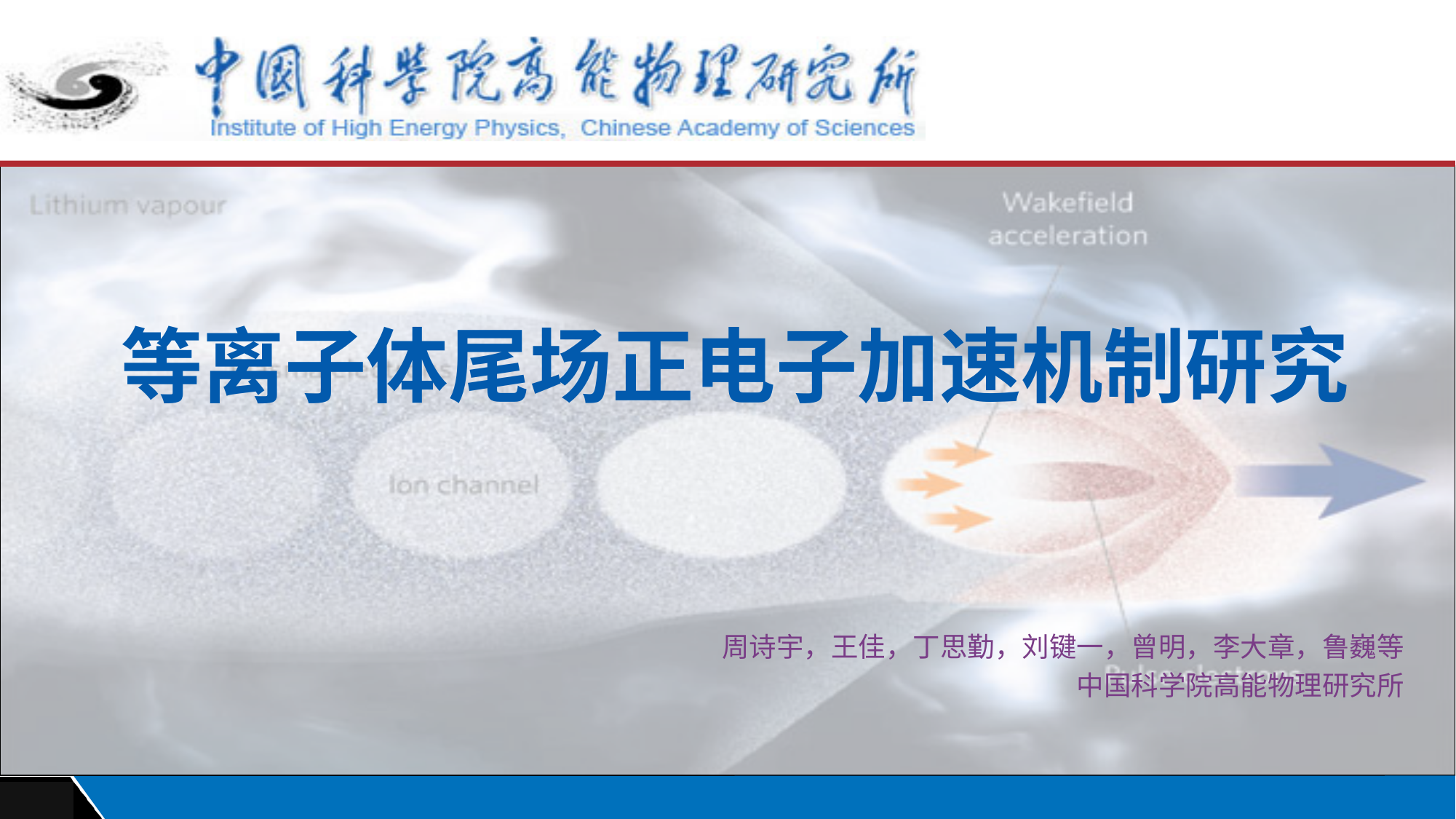

等离子体尾场正电子加速机制研究
周诗宇，王佳，丁思勤，刘键一，曾明，李大章，鲁巍等
中国科学院高能物理研究所